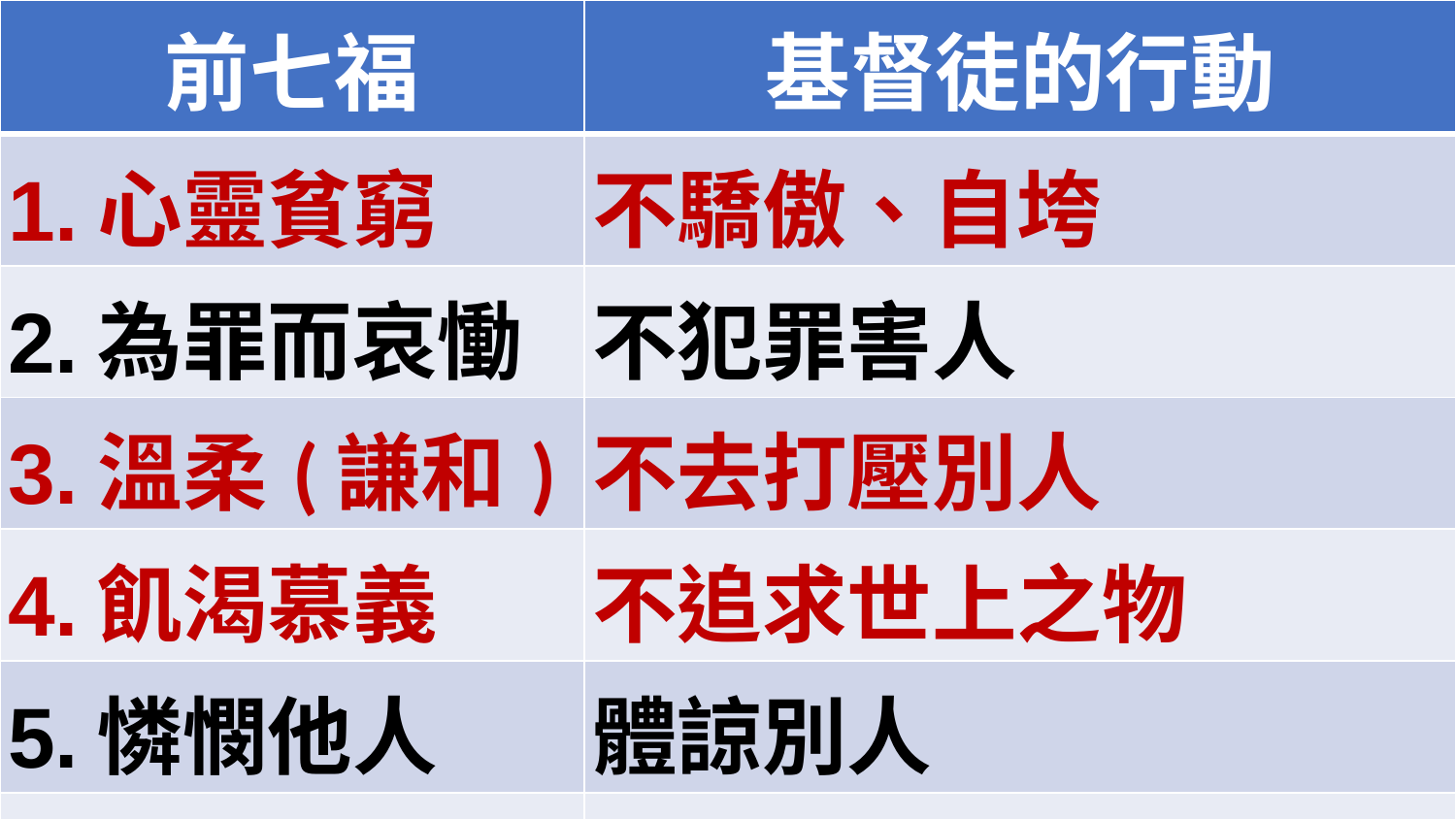

| 前七福 | 基督徒的行動 |
| --- | --- |
| 1.心靈貧窮 | 不驕傲、自垮 |
| 2.為罪而哀慟 | 不犯罪害人 |
| 3.溫柔(謙和) | 不去打壓別人 |
| 4.飢渴慕義 | 不追求世上之物 |
| 5.憐憫他人 | 體諒別人 |
| 6.純潔的心 | 沒有不對的動機 |
| 7.締造和平 | 恢復與神與人的關係 |